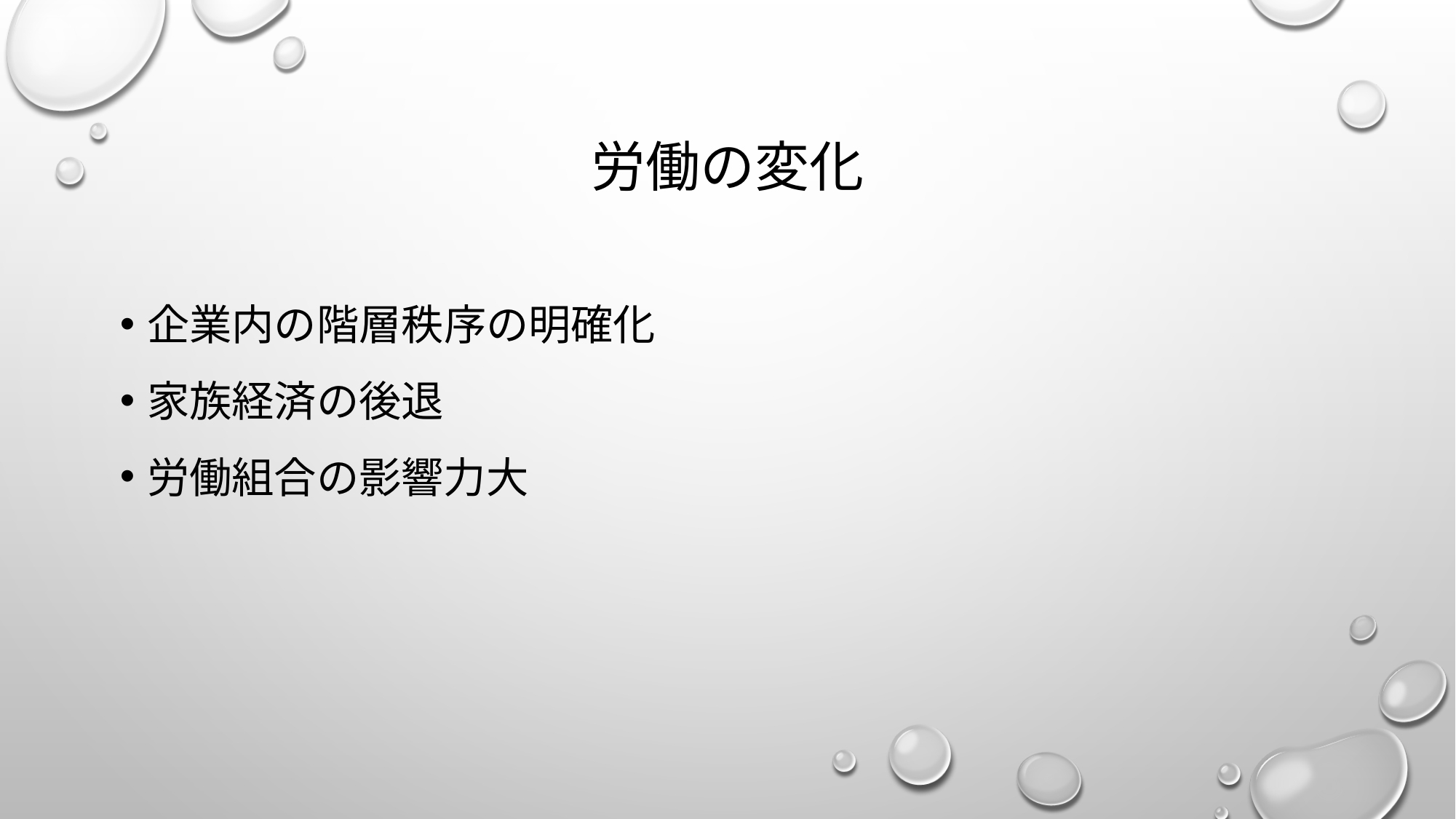

# 労働の変化
企業内の階層秩序の明確化
家族経済の後退
労働組合の影響力大